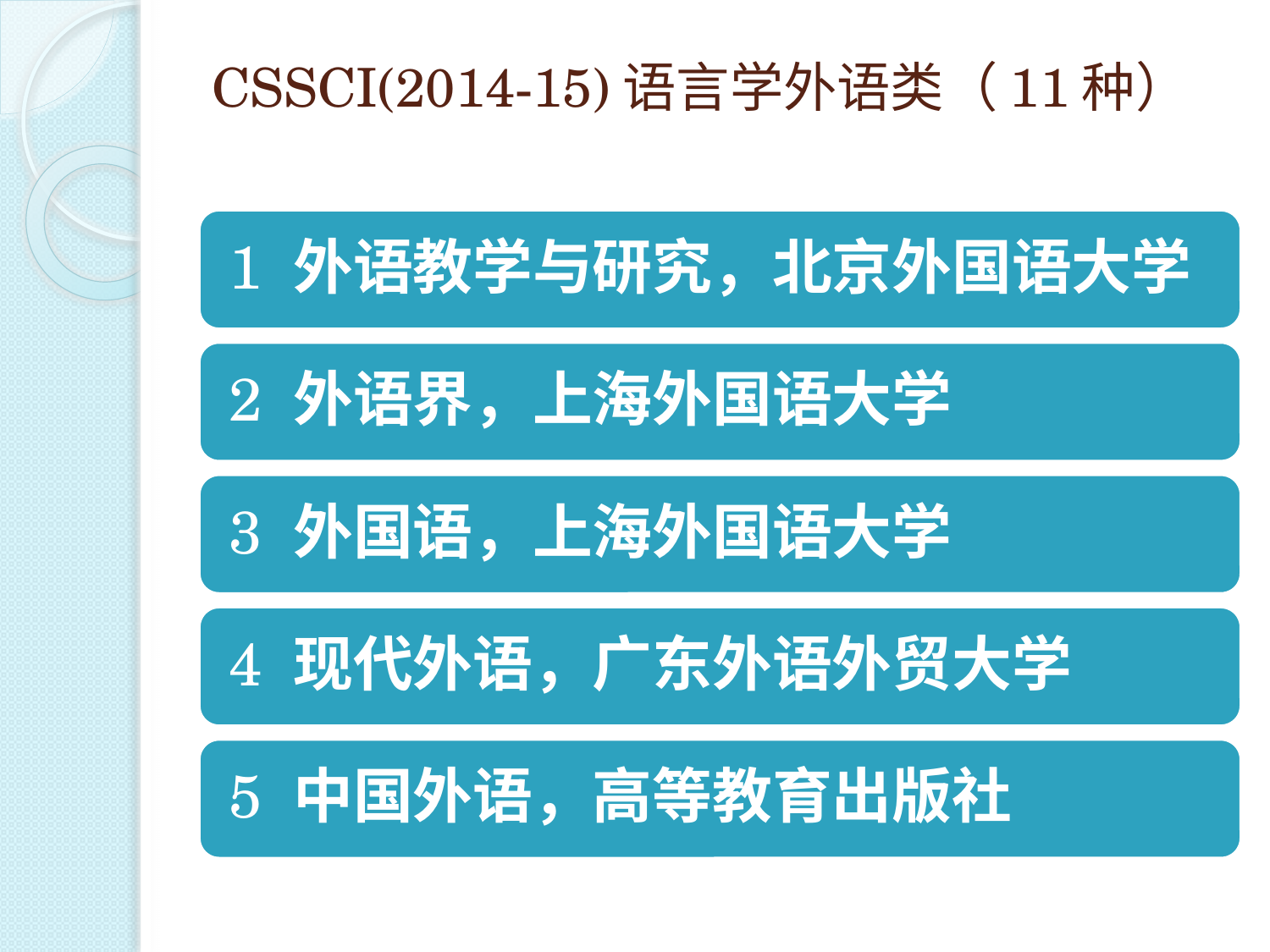

# CSSCI(2014-15)语言学外语类（11种）
1 外语教学与研究，北京外国语大学
2 外语界，上海外国语大学
3 外国语，上海外国语大学
4 现代外语，广东外语外贸大学
5 中国外语，高等教育出版社